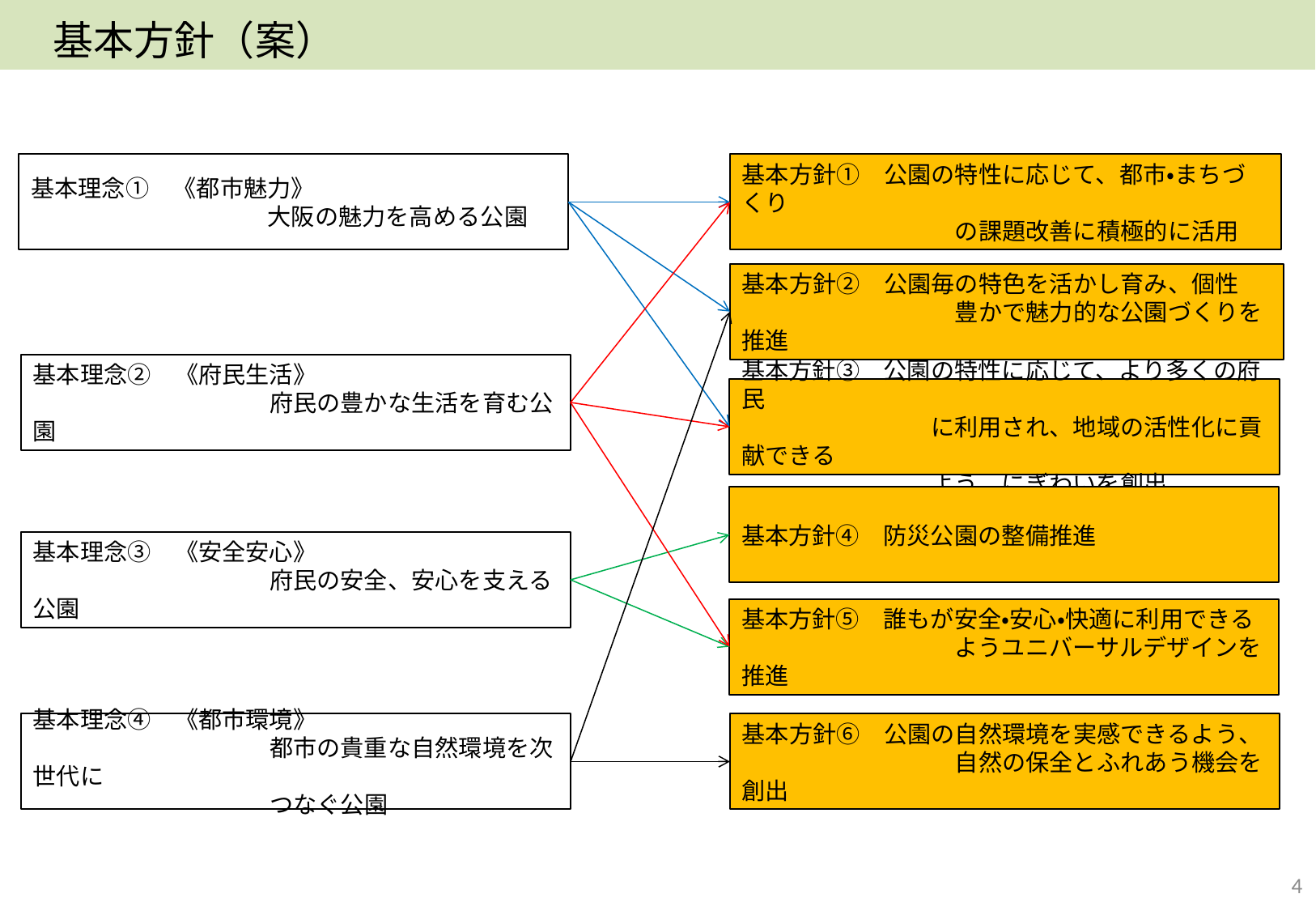

基本方針（案）
基本理念①　《都市魅力》
　　　　　　　　　　大阪の魅力を高める公園
基本方針①　公園の特性に応じて、都市・まちづくり
　　　　　　　　　の課題改善に積極的に活用
基本方針②　公園毎の特色を活かし育み、個性
　　　　　　　　　豊かで魅力的な公園づくりを推進
基本理念②　《府民生活》
　　　　　　　　　　府民の豊かな生活を育む公園
基本方針③　公園の特性に応じて、より多くの府民
　　　　　　　　に利用され、地域の活性化に貢献できる
　　　　　　　　よう、にぎわいを創出
基本方針④　防災公園の整備推進
基本理念③　《安全安心》
　　　　　　　　　　府民の安全、安心を支える公園
基本方針⑤　誰もが安全・安心・快適に利用できる
　　　　　　　　　ようユニバーサルデザインを推進
基本理念④　《都市環境》
　　　　　　　　　　都市の貴重な自然環境を次世代に
　　　　　　　　　　つなぐ公園
基本方針⑥　公園の自然環境を実感できるよう、
　　　　　　　　　自然の保全とふれあう機会を創出
4